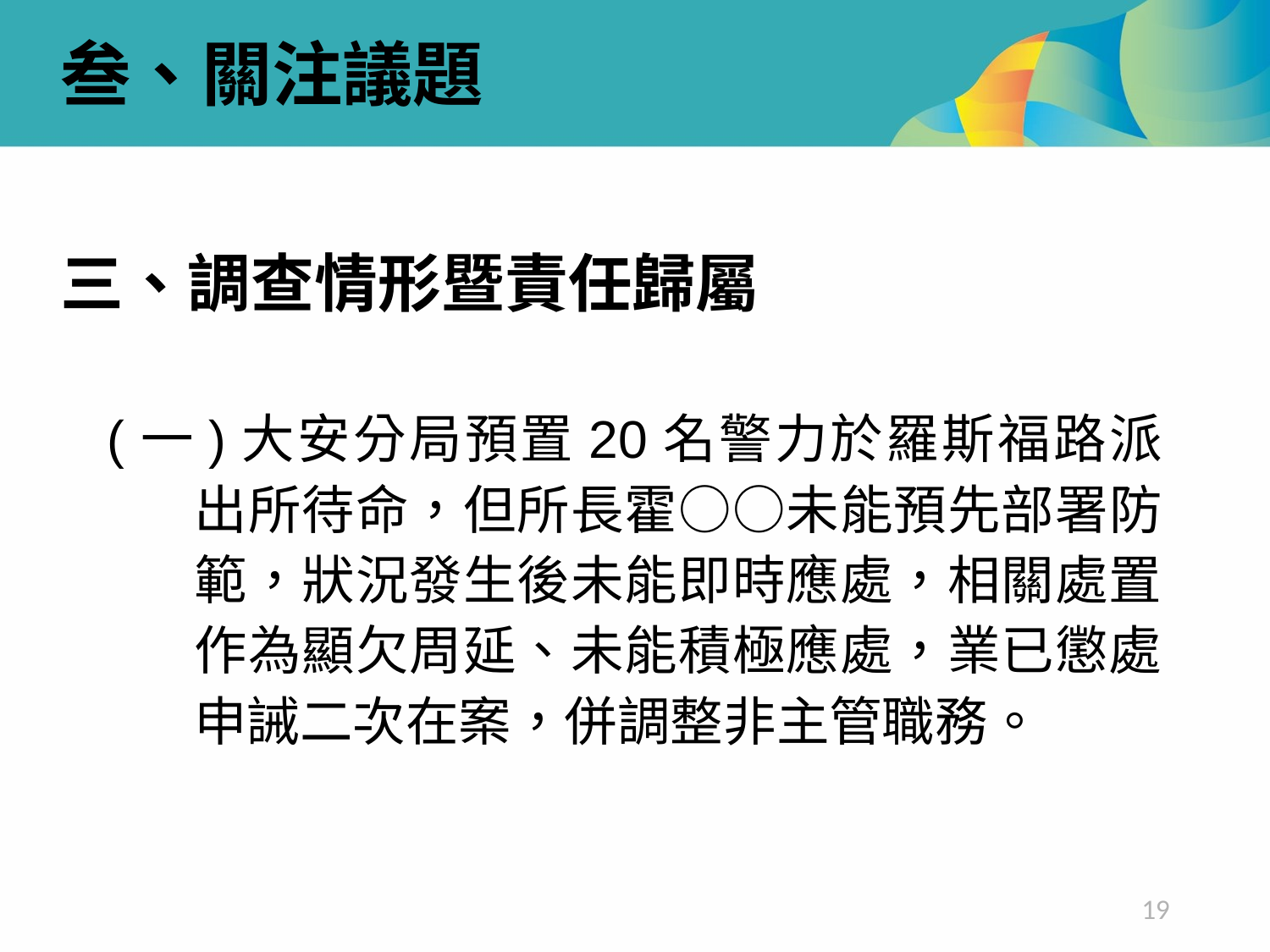

叁、關注議題
三、調查情形暨責任歸屬
(一)大安分局預置20名警力於羅斯福路派出所待命，但所長霍○○未能預先部署防範，狀況發生後未能即時應處，相關處置作為顯欠周延、未能積極應處，業已懲處申誡二次在案，併調整非主管職務。
19